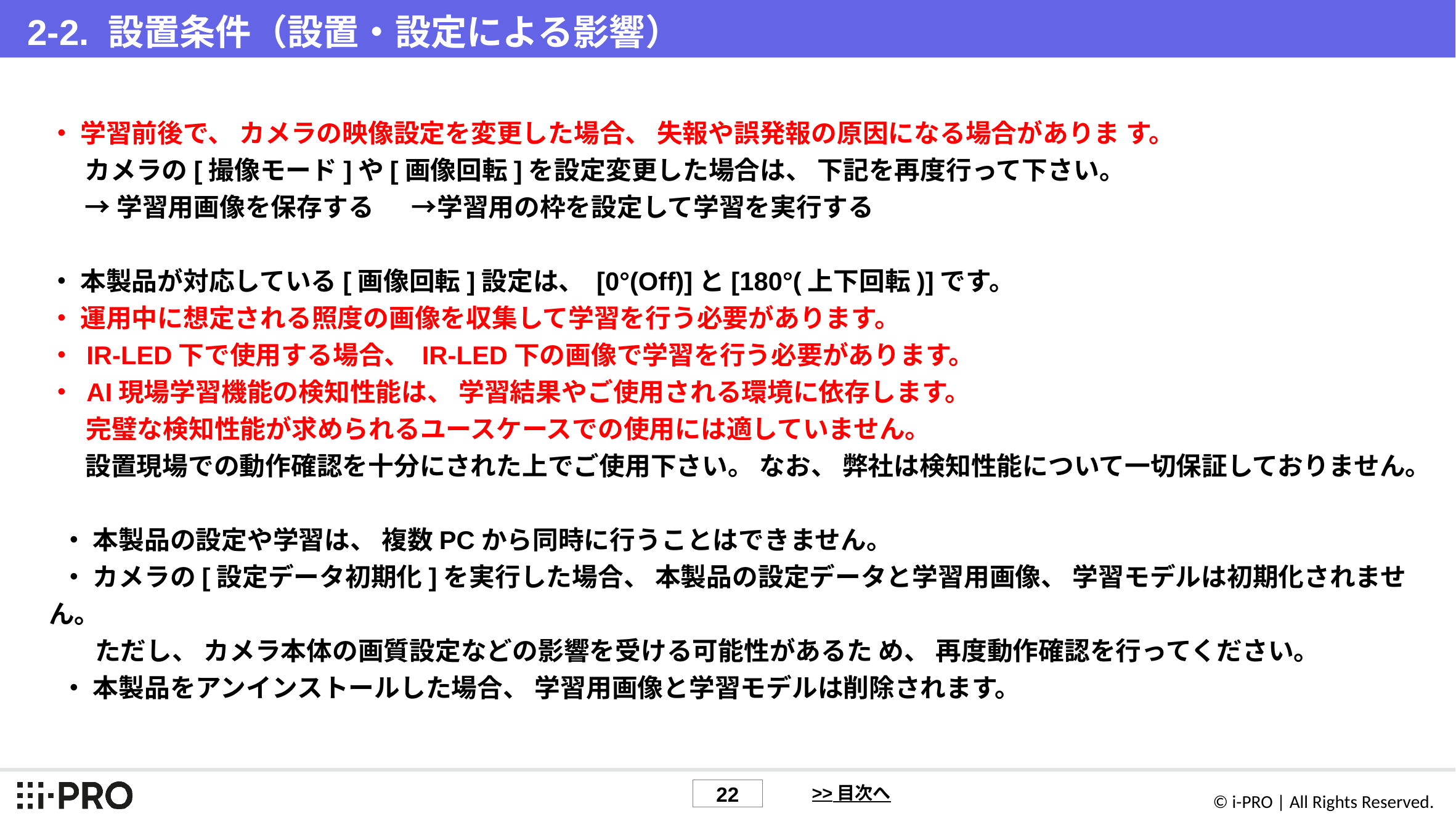

# 2-2. 設置条件（設置・設定による影響）
・ 学習前後で、 カメラの映像設定を変更した場合、 失報や誤発報の原因になる場合がありま す。
カメラの[撮像モード]や[画像回転]を設定変更した場合は、 下記を再度行って下さい。
→学習用画像を保存する 　 →学習用の枠を設定して学習を実行する

・ 本製品が対応している[画像回転]設定は、 [0°(Off)]と[180°(上下回転)]です。
・ 運用中に想定される照度の画像を収集して学習を行う必要があります。
・ IR-LED下で使用する場合、 IR-LED下の画像で学習を行う必要があります。
・ AI現場学習機能の検知性能は、 学習結果やご使用される環境に依存します。
完璧な検知性能が求められるユースケースでの使用には適していません。
設置現場での動作確認を十分にされた上でご使用下さい。 なお、 弊社は検知性能について一切保証しておりません。

 ・ 本製品の設定や学習は、 複数PCから同時に行うことはできません。
 ・ カメラの[設定データ初期化]を実行した場合、 本製品の設定データと学習用画像、 学習モデルは初期化されません。
ただし、 カメラ本体の画質設定などの影響を受ける可能性があるた め、 再度動作確認を行ってください。
 ・ 本製品をアンインストールした場合、 学習用画像と学習モデルは削除されます。
>> 目次へ